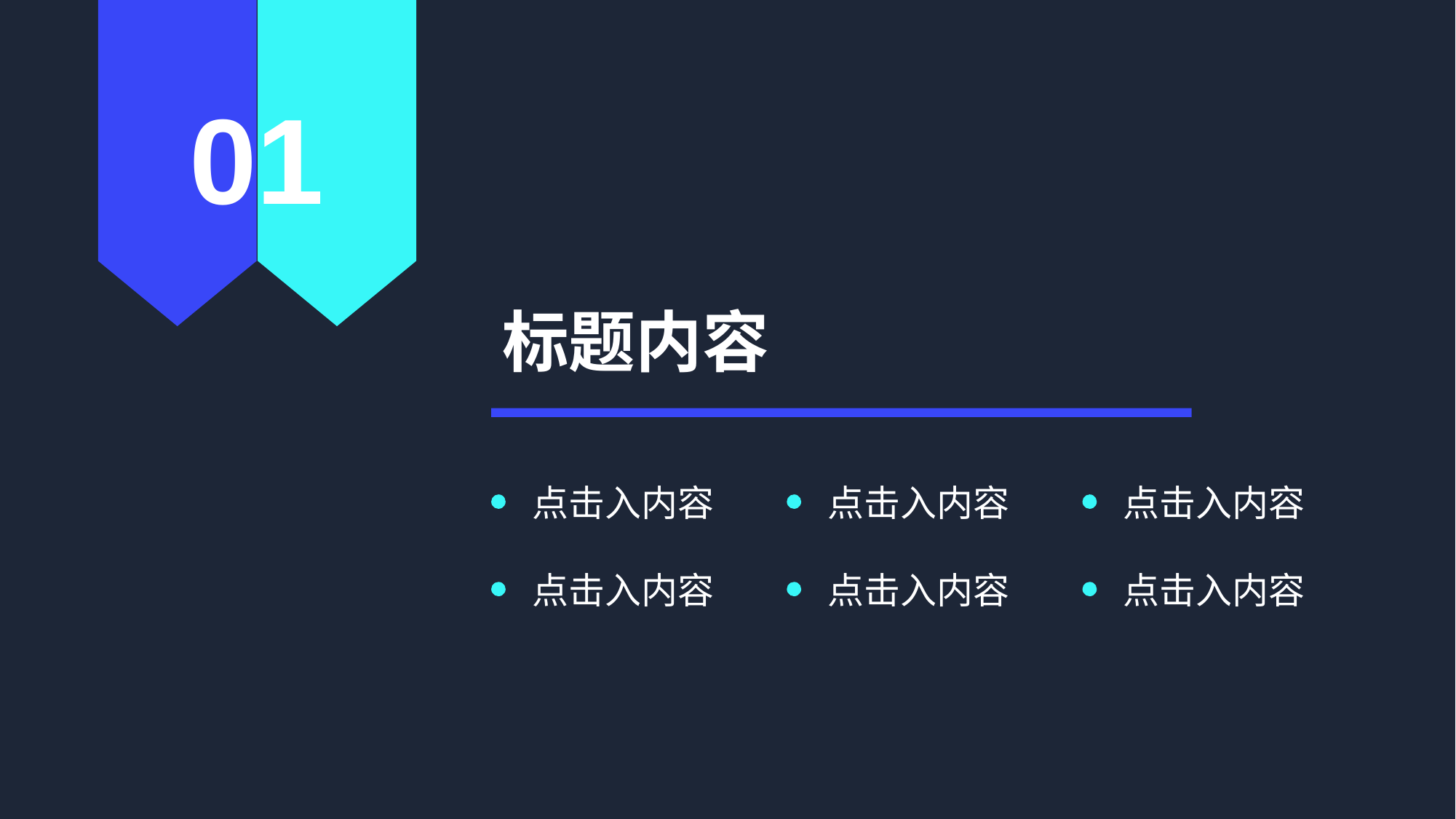

01
标题内容

点击入内容

点击入内容

点击入内容

点击入内容

点击入内容

点击入内容